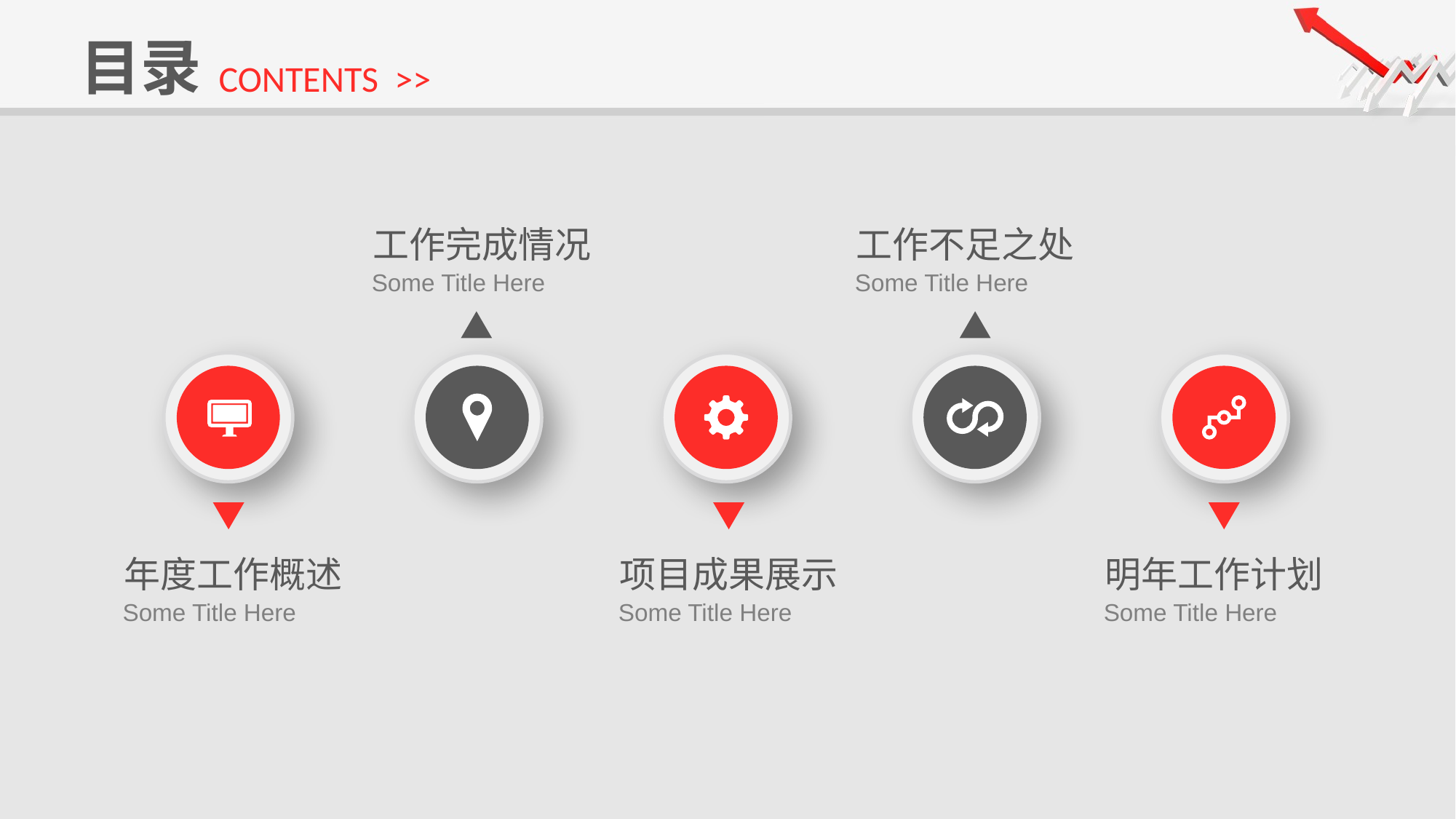

目录
CONTENTS  >>
工作完成情况
Some Title Here
工作不足之处
Some Title Here

年度工作概述
Some Title Here
项目成果展示
Some Title Here
明年工作计划
Some Title Here